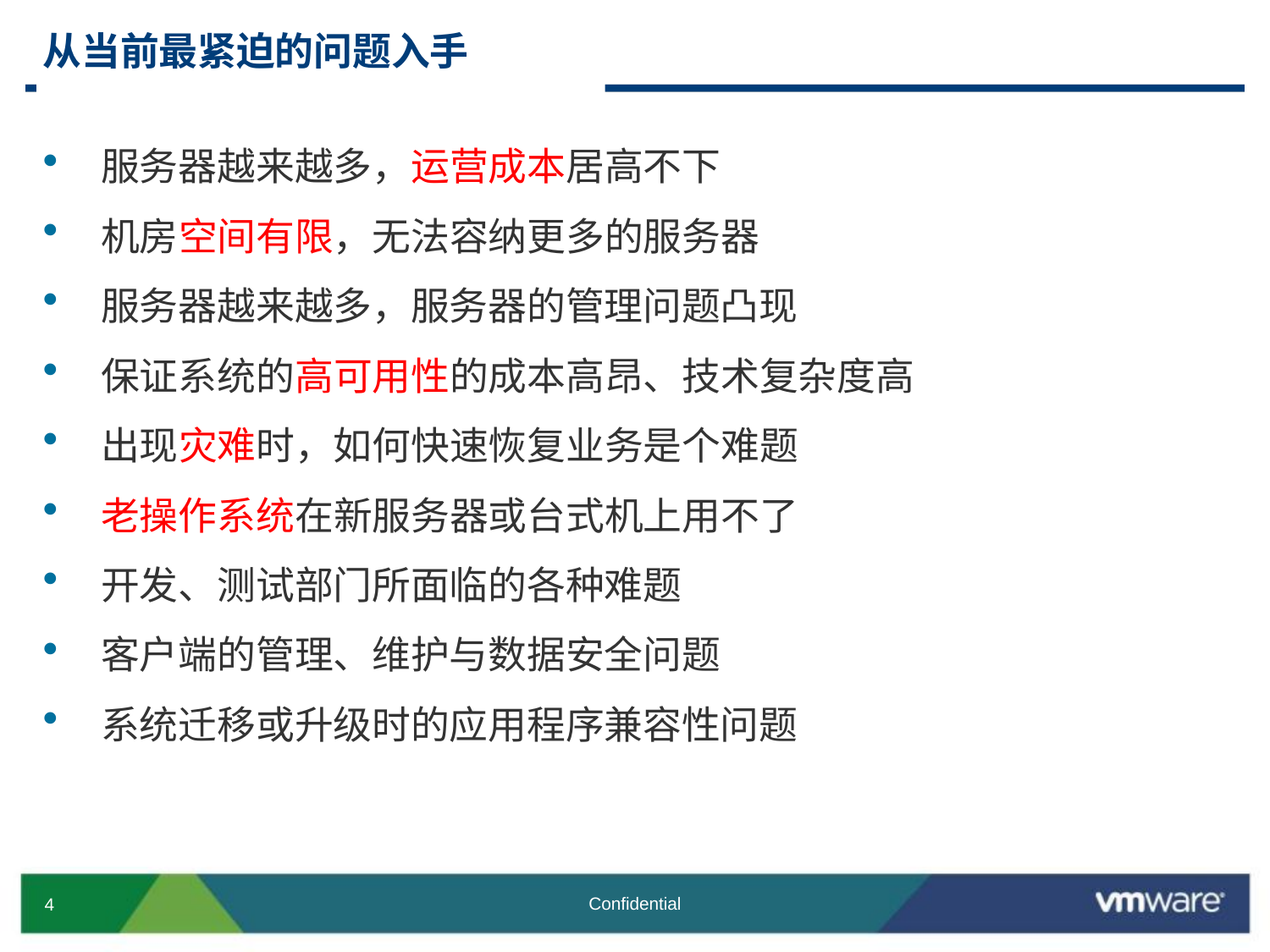

从当前最紧迫的问题入手
服务器越来越多，运营成本居高不下
机房空间有限，无法容纳更多的服务器
服务器越来越多，服务器的管理问题凸现
保证系统的高可用性的成本高昂、技术复杂度高
出现灾难时，如何快速恢复业务是个难题
老操作系统在新服务器或台式机上用不了
开发、测试部门所面临的各种难题
客户端的管理、维护与数据安全问题
系统迁移或升级时的应用程序兼容性问题